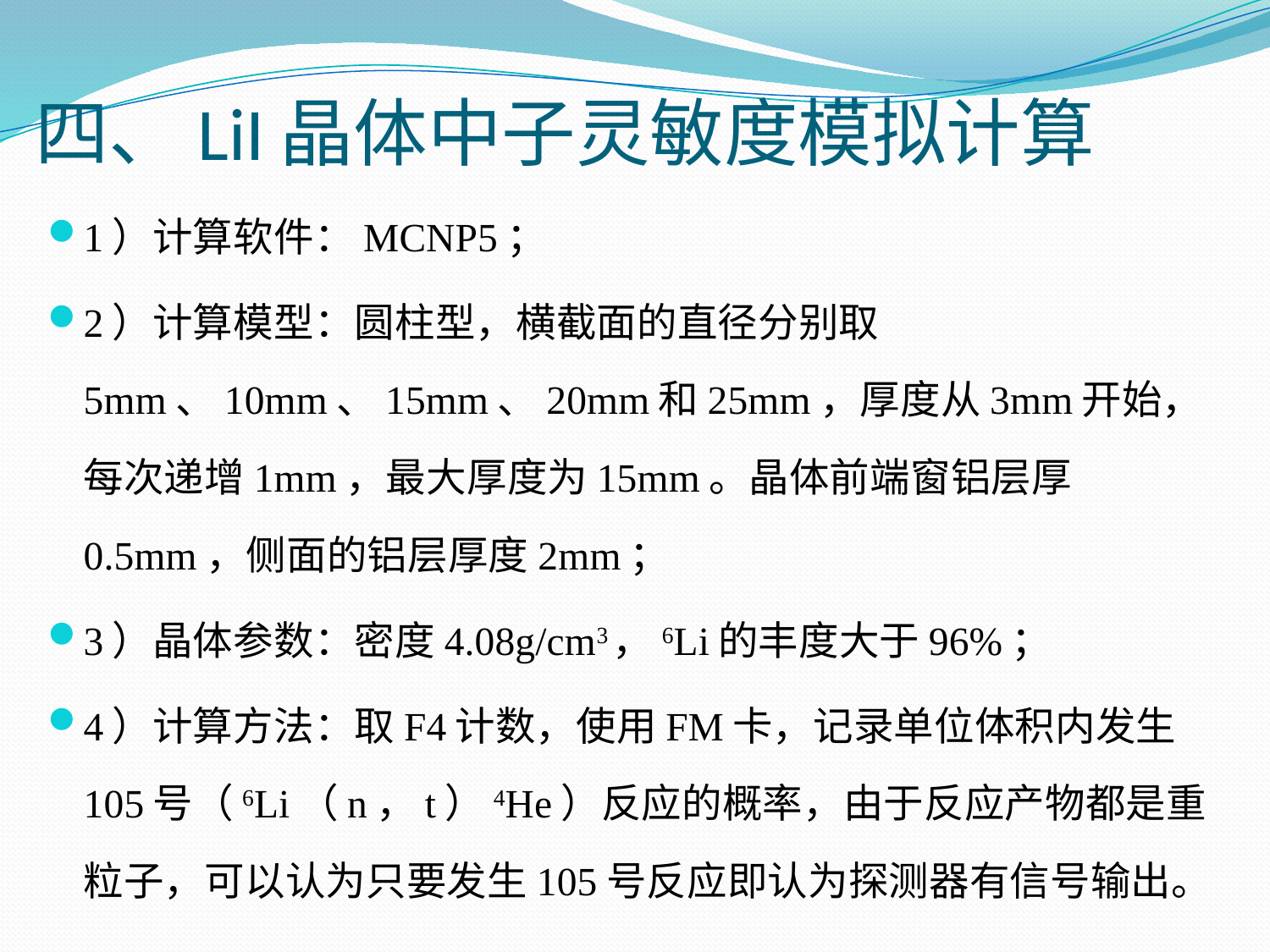

# 四、LiI晶体中子灵敏度模拟计算
1）计算软件：MCNP5；
2）计算模型：圆柱型，横截面的直径分别取5mm、10mm、15mm、20mm和25mm，厚度从3mm开始，每次递增1mm，最大厚度为15mm。晶体前端窗铝层厚0.5mm，侧面的铝层厚度2mm；
3）晶体参数：密度4.08g/cm3，6Li的丰度大于96%；
4）计算方法：取F4计数，使用FM卡，记录单位体积内发生105号（6Li（n，t）4He）反应的概率，由于反应产物都是重粒子，可以认为只要发生105号反应即认为探测器有信号输出。